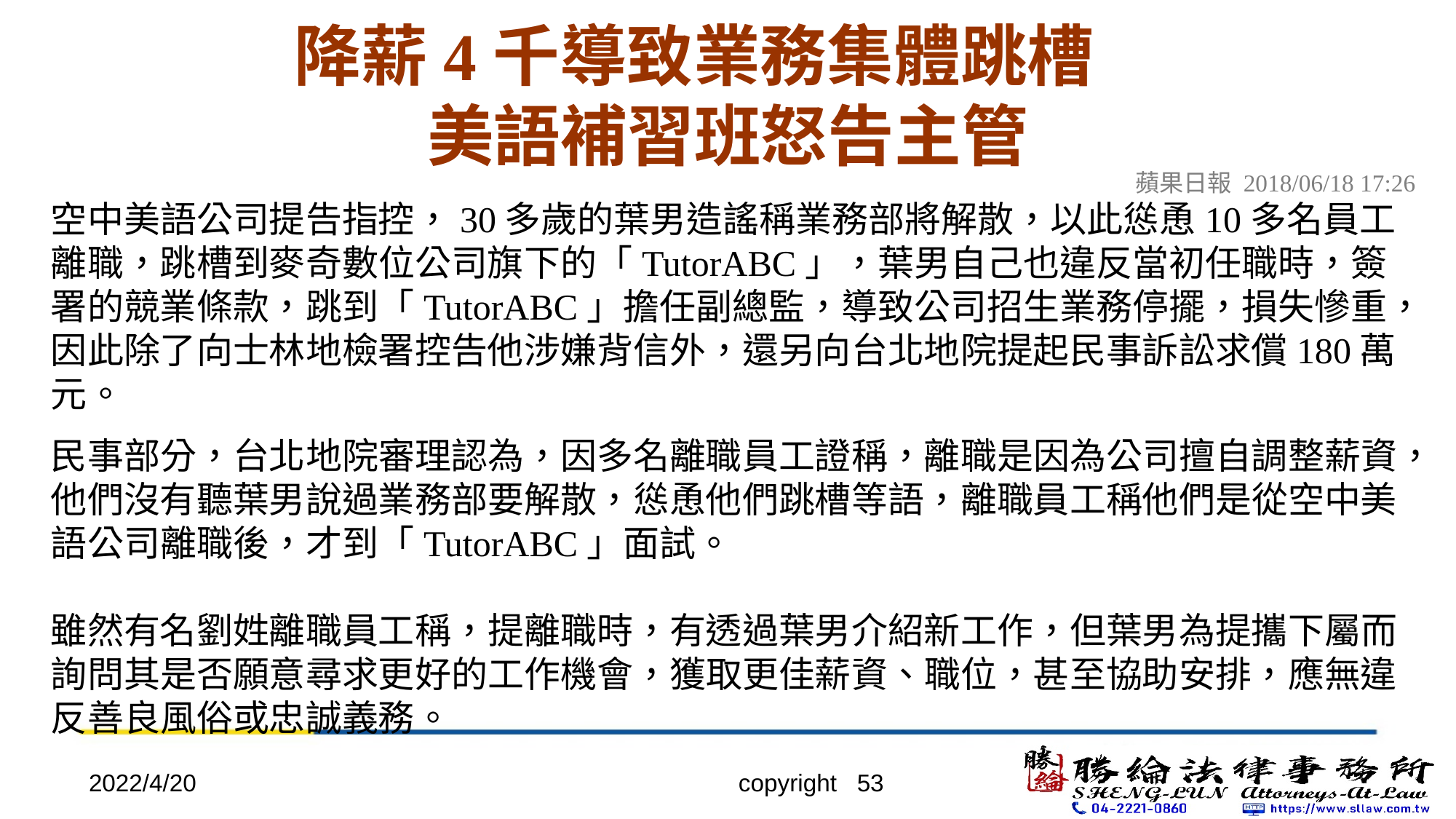

# 降薪4千導致業務集體跳槽　 美語補習班怒告主管

蘋果日報 2018/06/18 17:26
空中美語公司提告指控，30多歲的葉男造謠稱業務部將解散，以此慫恿10多名員工離職，跳槽到麥奇數位公司旗下的「TutorABC」，葉男自己也違反當初任職時，簽署的競業條款，跳到「TutorABC」擔任副總監，導致公司招生業務停擺，損失慘重，因此除了向士林地檢署控告他涉嫌背信外，還另向台北地院提起民事訴訟求償180萬元。

民事部分，台北地院審理認為，因多名離職員工證稱，離職是因為公司擅自調整薪資，他們沒有聽葉男說過業務部要解散，慫恿他們跳槽等語，離職員工稱他們是從空中美語公司離職後，才到「TutorABC」面試。

雖然有名劉姓離職員工稱，提離職時，有透過葉男介紹新工作，但葉男為提攜下屬而詢問其是否願意尋求更好的工作機會，獲取更佳薪資、職位，甚至協助安排，應無違反善良風俗或忠誠義務。
2022/4/20
copyright   53